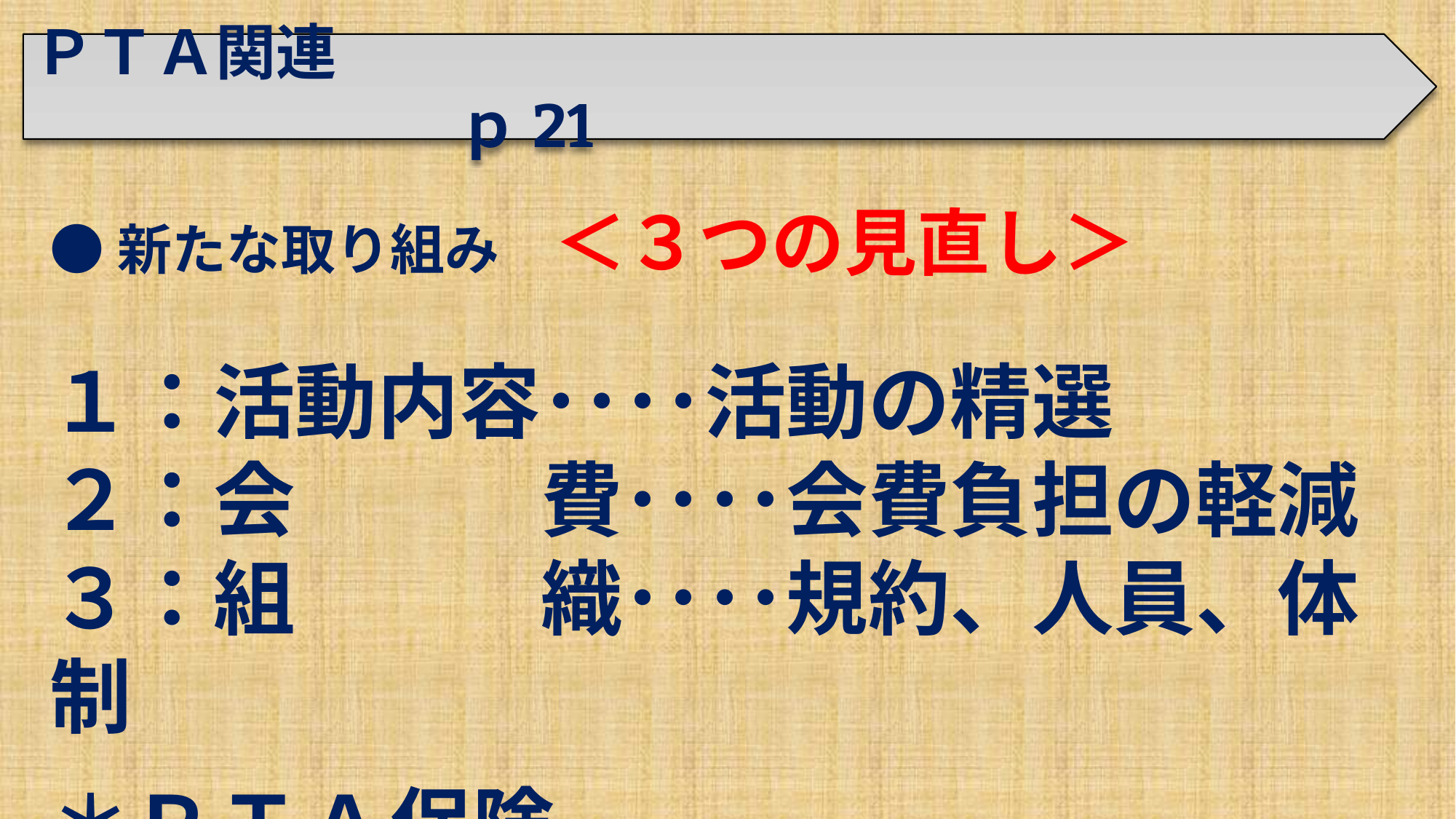

ＰＴＡ関連　　　　　　　　　　　　　　　　　　　　　　　　ｐ21
●新たな取り組み　＜３つの見直し＞

１：活動内容････活動の精選
２：会　　　費････会費負担の軽減
３：組　　　織････規約、人員、体制

＊ＰＴＡ保険